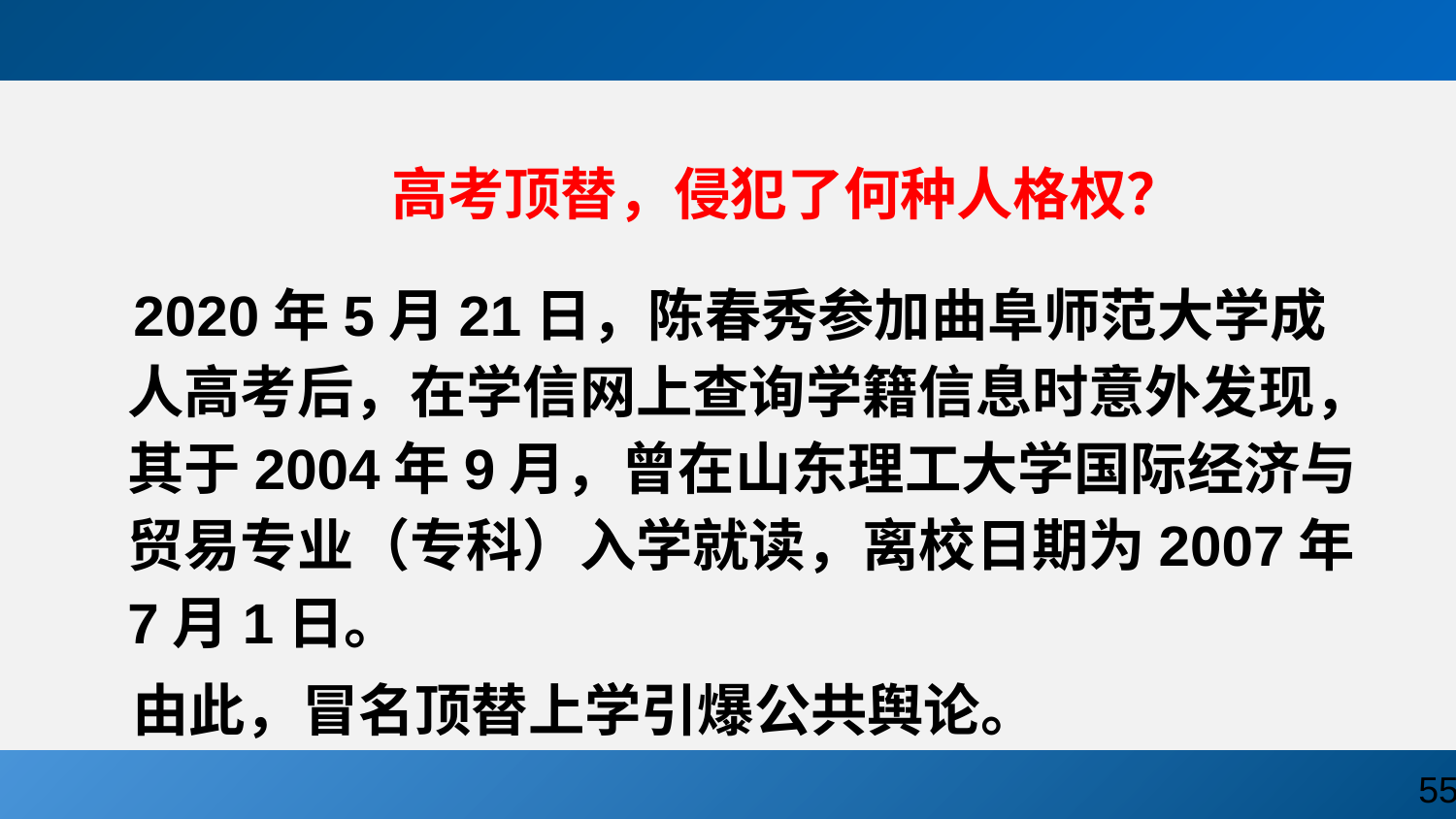

高考顶替，侵犯了何种人格权？
     2020年5月21日，陈春秀参加曲阜师范大学成人高考后，在学信网上查询学籍信息时意外发现，其于2004年9月，曾在山东理工大学国际经济与贸易专业（专科）入学就读，离校日期为2007年7月1日。
     由此，冒名顶替上学引爆公共舆论。
55